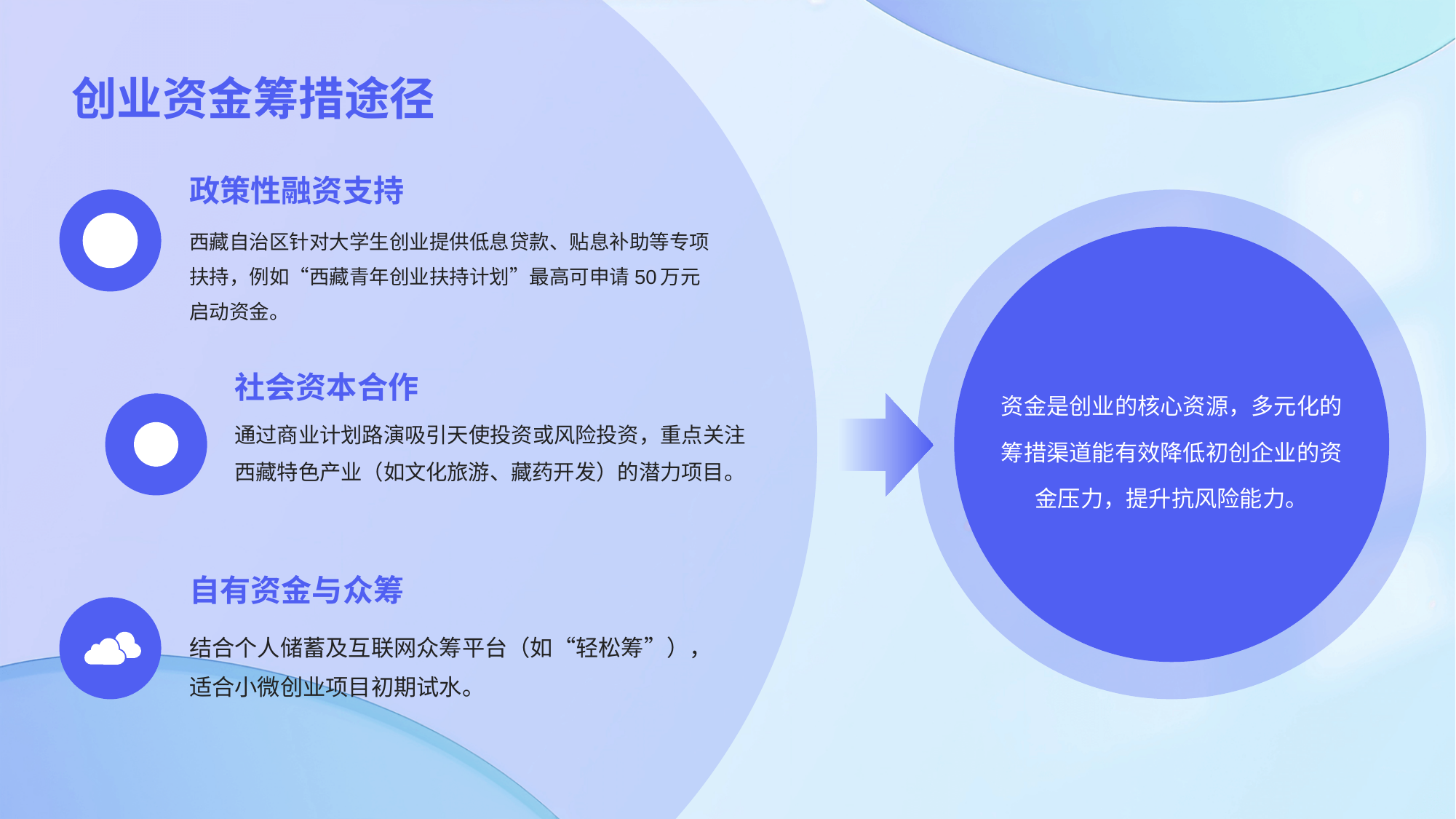

创业资金筹措途径
政策性融资支持

西藏自治区针对大学生创业提供低息贷款、贴息补助等专项扶持，例如“西藏青年创业扶持计划”最高可申请50万元启动资金。

资金是创业的核心资源，多元化的筹措渠道能有效降低初创企业的资金压力，提升抗风险能力。
社会资本合作

通过商业计划路演吸引天使投资或风险投资，重点关注西藏特色产业（如文化旅游、藏药开发）的潜力项目。

自有资金与众筹

结合个人储蓄及互联网众筹平台（如“轻松筹”），适合小微创业项目初期试水。